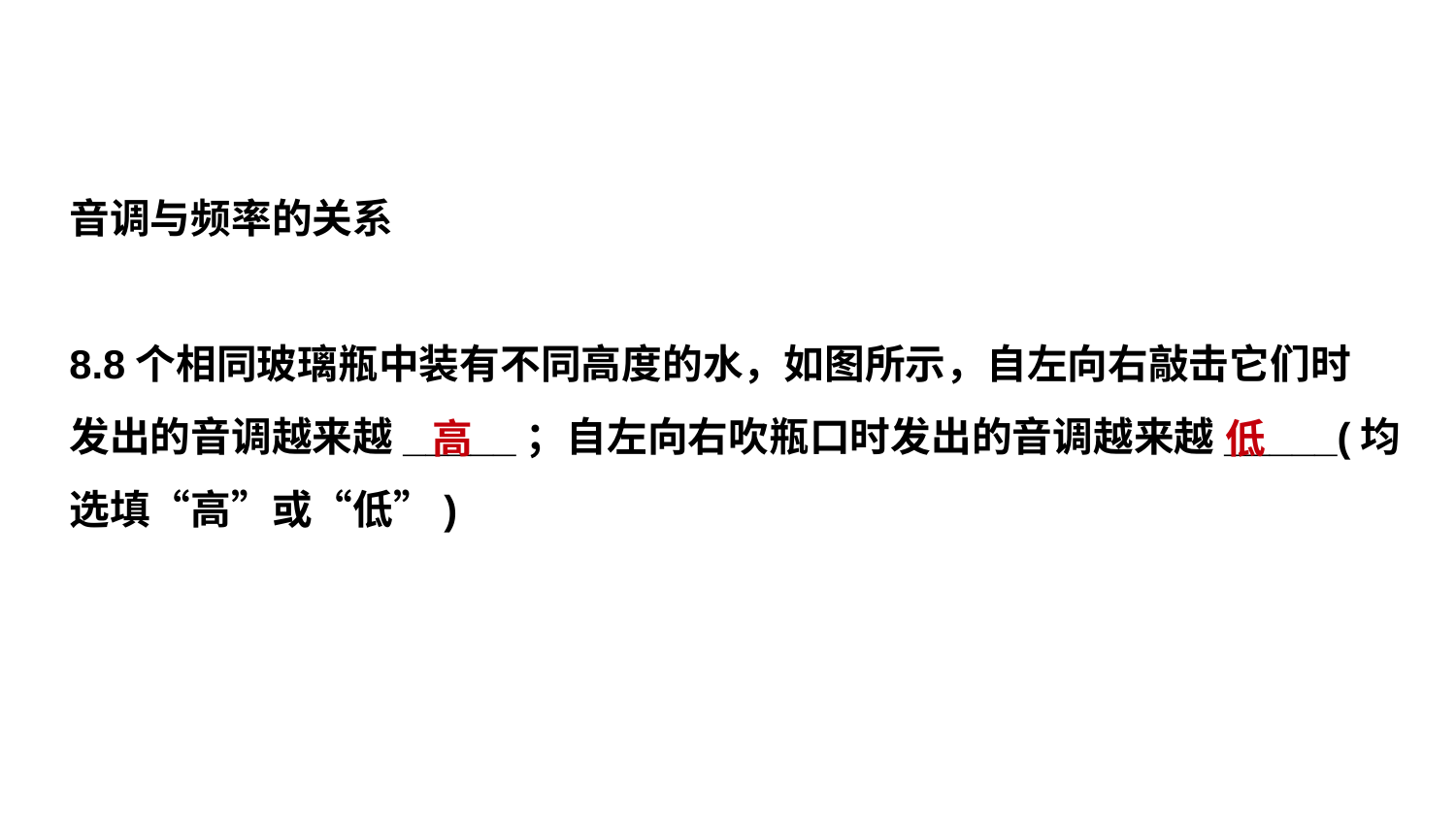

音调与频率的关系

8.8个相同玻璃瓶中装有不同高度的水，如图所示，自左向右敲击它们时
发出的音调越来越_____；自左向右吹瓶口时发出的音调越来越_____(均
选填“高”或“低”)
 高
 低